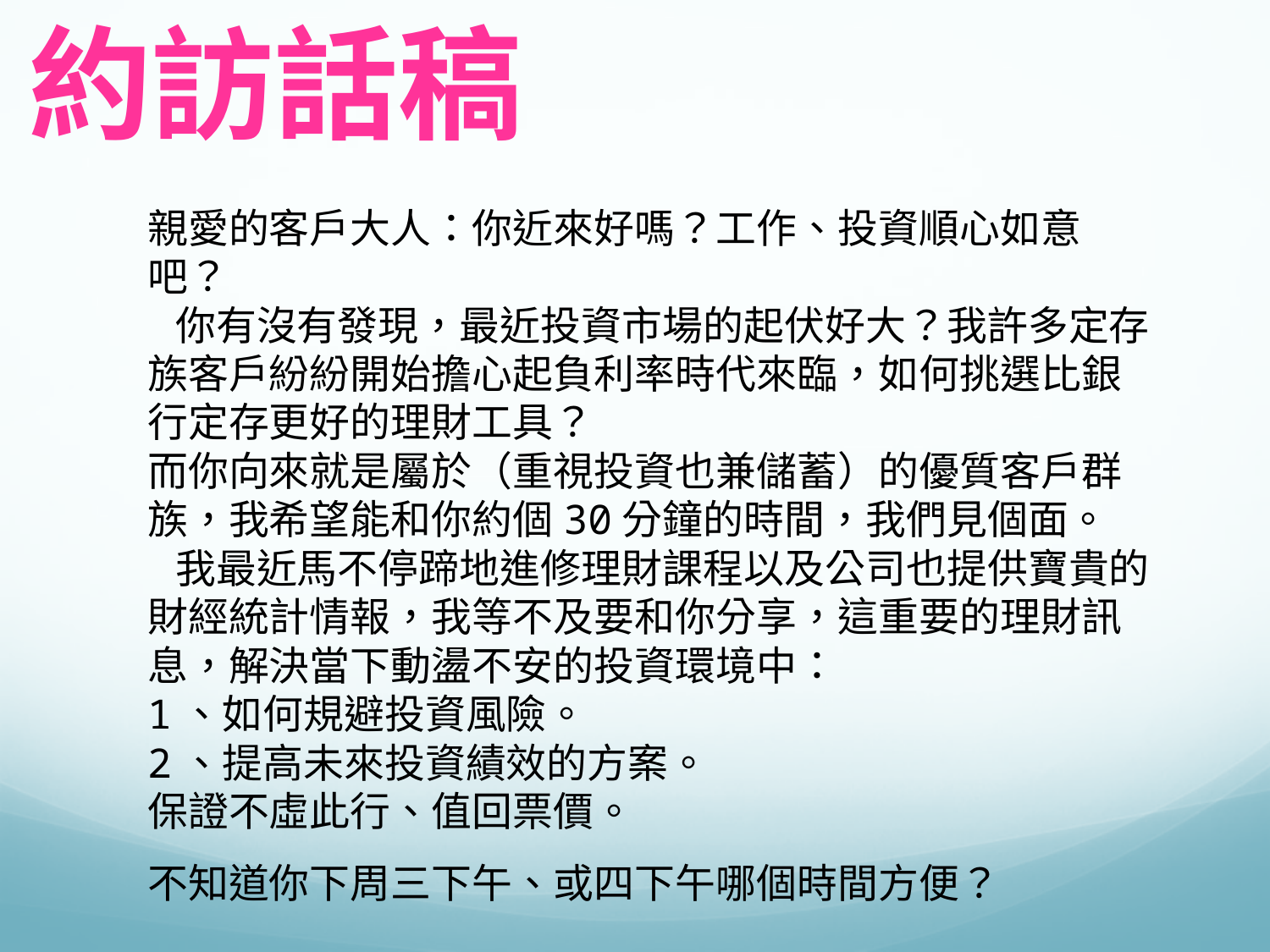

約訪話稿
親愛的客戶大人：你近來好嗎？工作、投資順心如意吧？
  你有沒有發現，最近投資市場的起伏好大？我許多定存族客戶紛紛開始擔心起負利率時代來臨，如何挑選比銀行定存更好的理財工具？
而你向來就是屬於（重視投資也兼儲蓄）的優質客戶群族，我希望能和你約個30分鐘的時間，我們見個面。
  我最近馬不停蹄地進修理財課程以及公司也提供寶貴的財經統計情報，我等不及要和你分享，這重要的理財訊息，解決當下動盪不安的投資環境中：
1、如何規避投資風險。
2、提高未來投資績效的方案。
保證不虛此行、值回票價。
不知道你下周三下午、或四下午哪個時間方便？